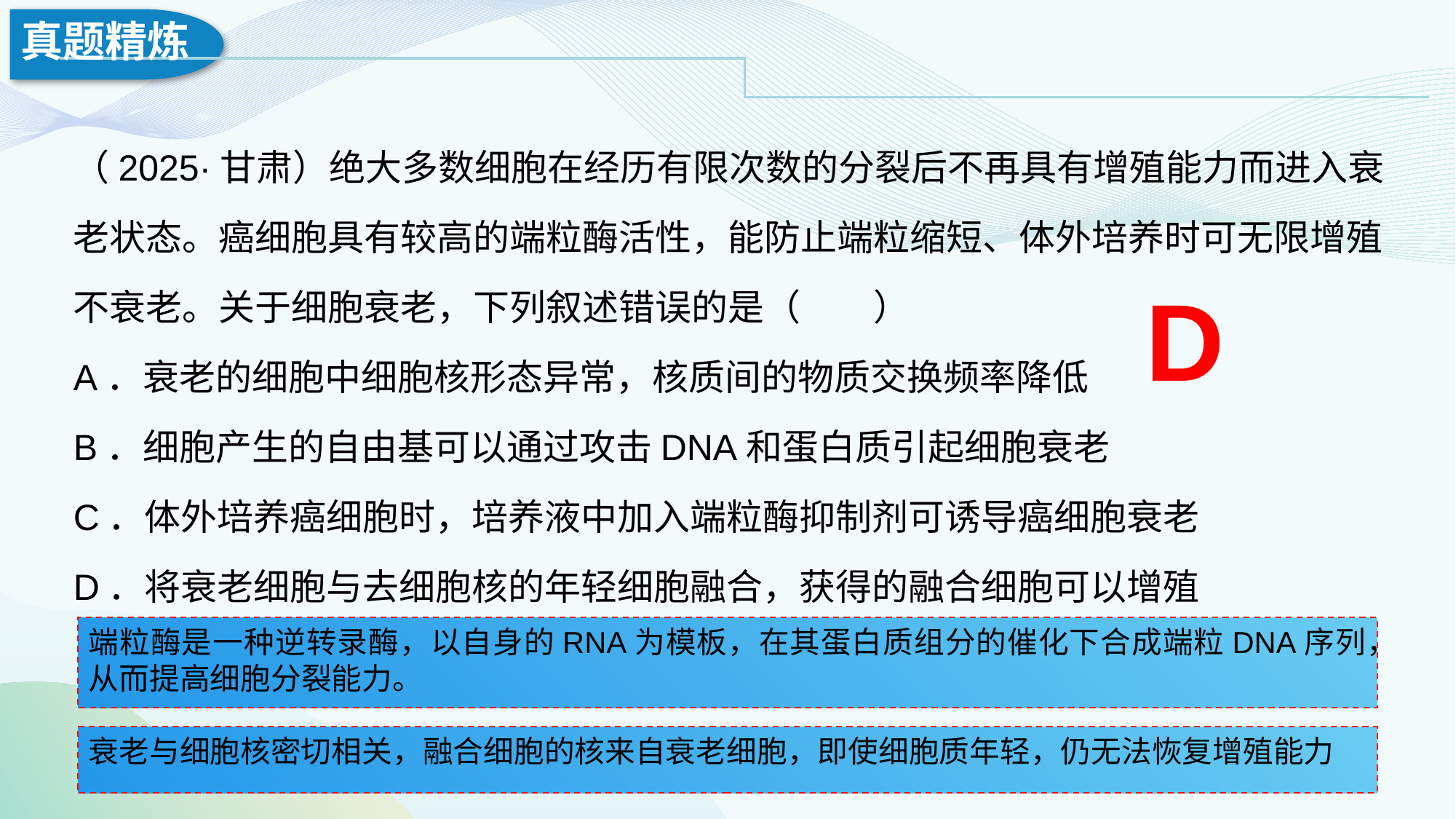

（2025·甘肃）绝大多数细胞在经历有限次数的分裂后不再具有增殖能力而进入衰老状态。癌细胞具有较高的端粒酶活性，能防止端粒缩短、体外培养时可无限增殖不衰老。关于细胞衰老，下列叙述错误的是（　　）
A．衰老的细胞中细胞核形态异常，核质间的物质交换频率降低
B．细胞产生的自由基可以通过攻击DNA和蛋白质引起细胞衰老
C．体外培养癌细胞时，培养液中加入端粒酶抑制剂可诱导癌细胞衰老
D．将衰老细胞与去细胞核的年轻细胞融合，获得的融合细胞可以增殖
D
端粒酶是一种逆转录酶，以自身的RNA为模板，在其蛋白质组分的催化下合成端粒DNA序列，从而提高细胞分裂能力。
衰老与细胞核密切相关，融合细胞的核来自衰老细胞，即使细胞质年轻，仍无法恢复增殖能力